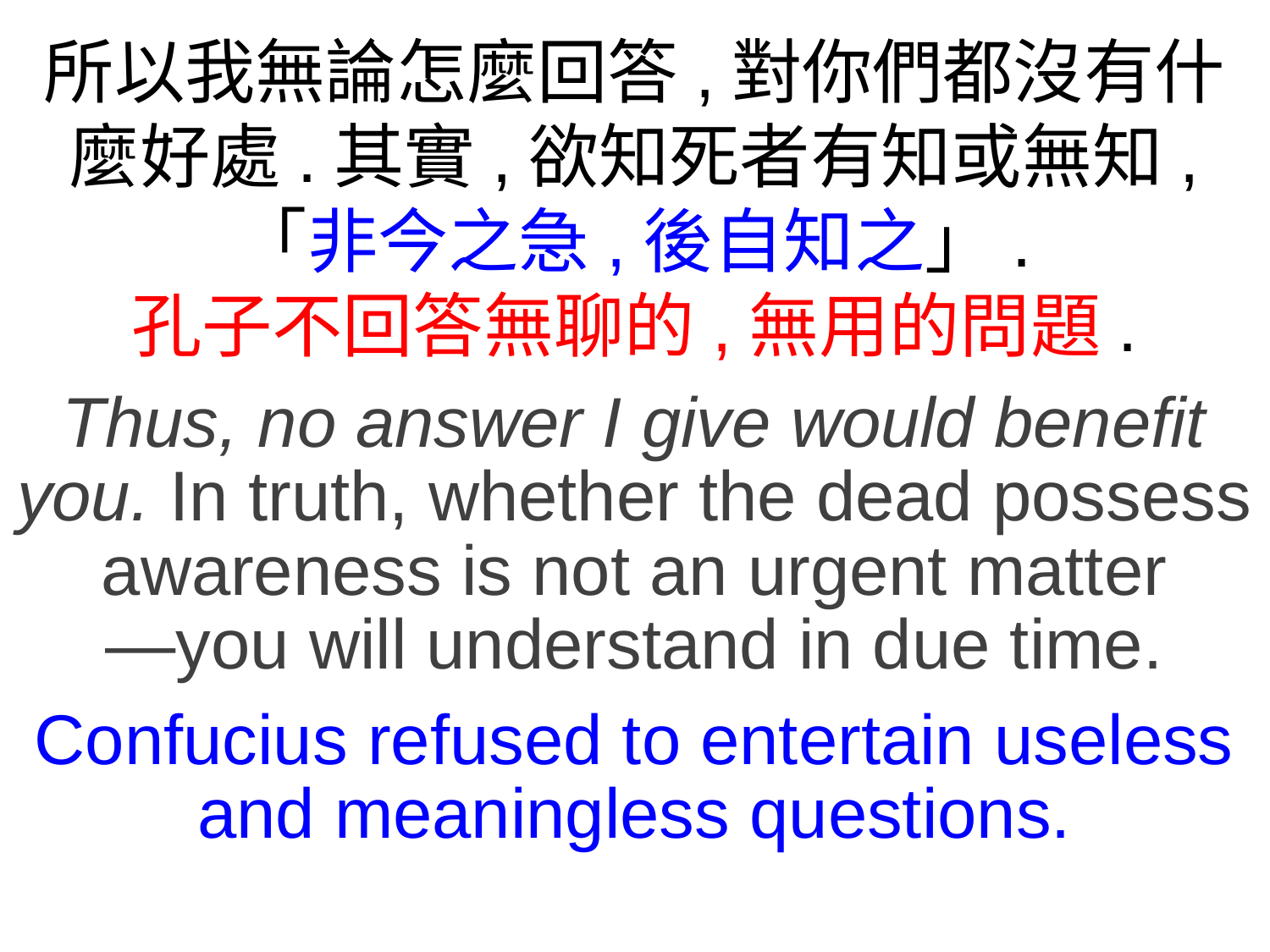

所以我無論怎麼回答,對你們都沒有什麼好處.其實,欲知死者有知或無知,
「非今之急,後自知之」.
孔子不回答無聊的,無用的問題.
Thus, no answer I give would benefit you. In truth, whether the dead possess awareness is not an urgent matter
—you will understand in due time.
Confucius refused to entertain useless and meaningless questions.